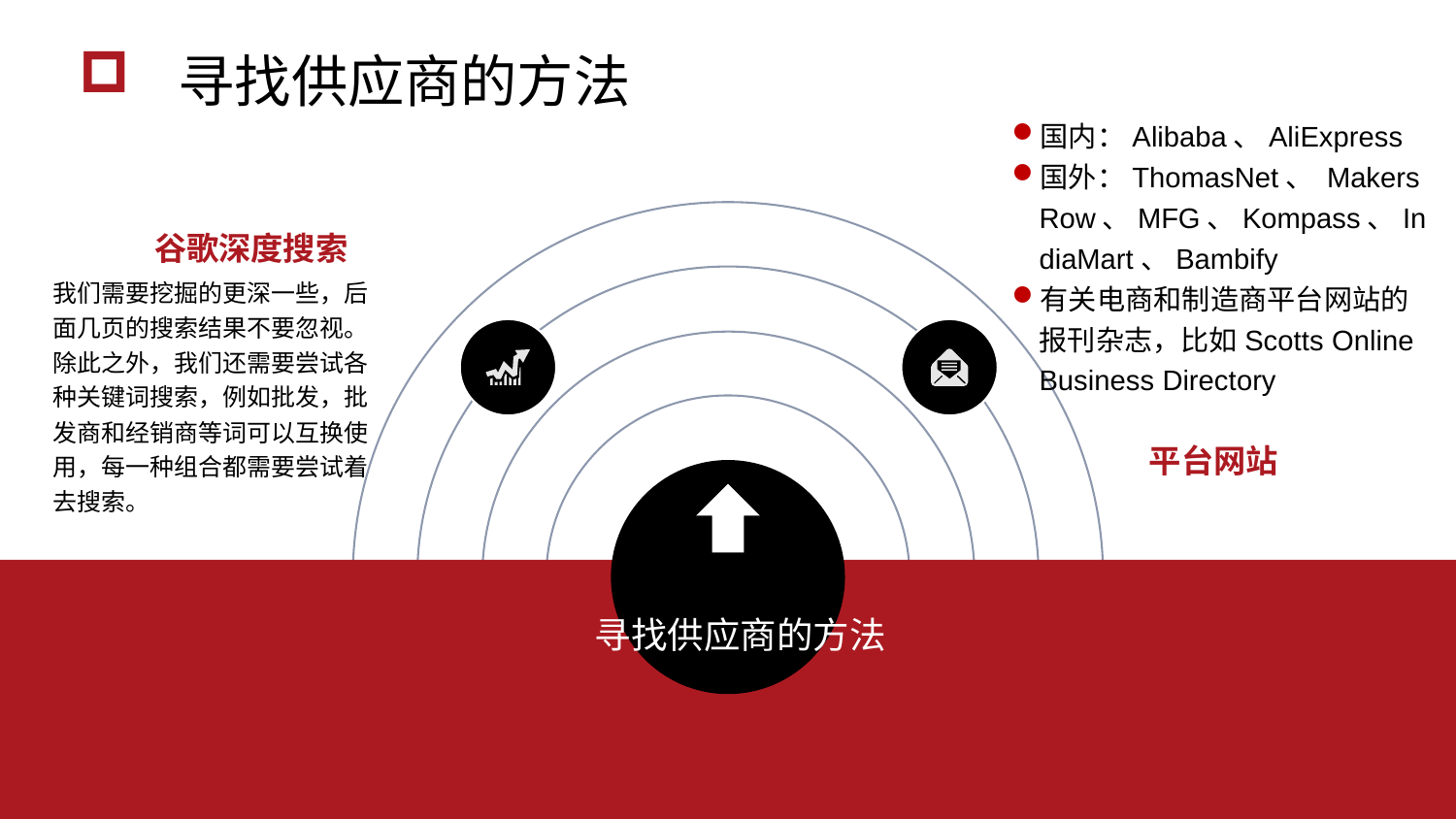

寻找供应商的方法
国内：Alibaba、AliExpress
国外：ThomasNet、 Makers Row、MFG、Kompass、IndiaMart、Bambify
有关电商和制造商平台网站的报刊杂志，比如Scotts Online Business Directory

谷歌深度搜索

我们需要挖掘的更深一些，后面几页的搜索结果不要忽视。
除此之外，我们还需要尝试各种关键词搜索，例如批发，批发商和经销商等词可以互换使用，每一种组合都需要尝试着去搜索。

平台网站

寻找供应商的方法